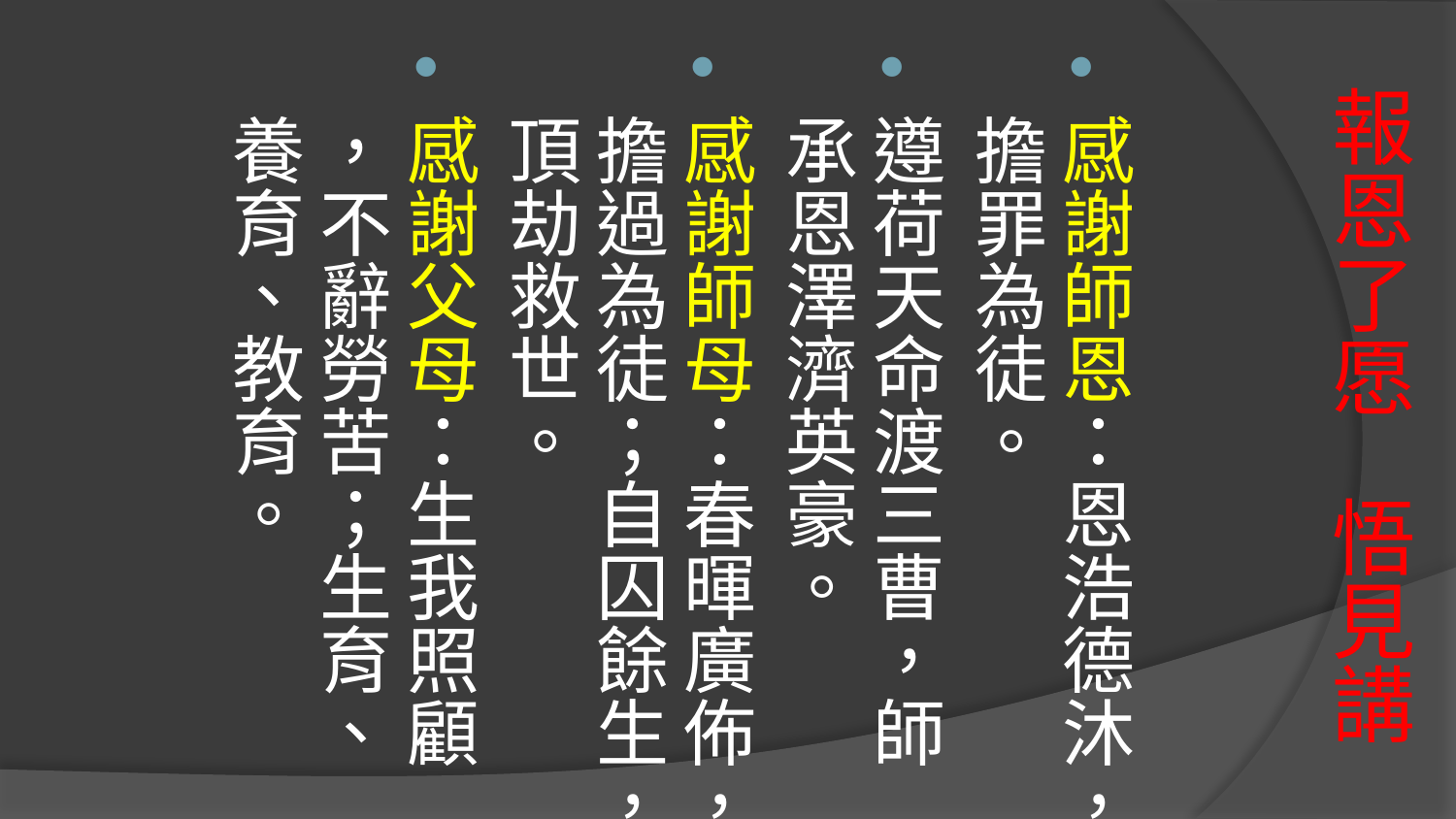

感謝師恩：恩浩德沐，擔罪為徒。
遵荷天命渡三曹，師承恩澤濟英豪。
感謝師母：春暉廣佈，擔過為徒；自囚餘生，頂劫救世。
感謝父母：生我照顧 ，不辭勞苦；生育、養育、教育。

# 報恩了愿    悟見講